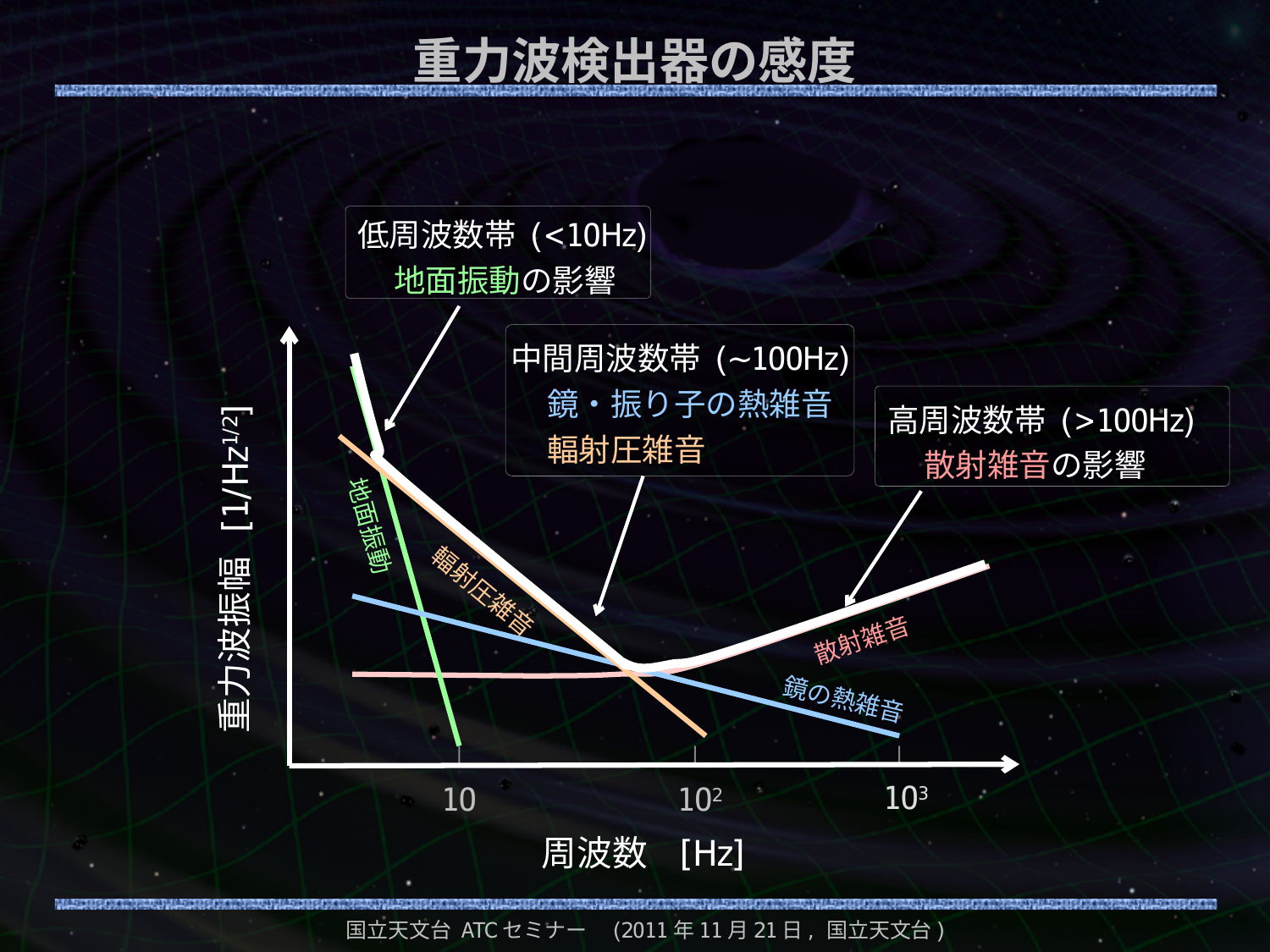

# 重力波検出器の感度
低周波数帯 (<10Hz)
    地面振動の影響

中間周波数帯 (~100Hz)
    鏡・振り子の熱雑音
    輻射圧雑音

高周波数帯 (>100Hz)
    散射雑音の影響
重力波振幅  [1/Hz1/2]
地面振動

輻射圧雑音
散射雑音
鏡の熱雑音
103
10
102
周波数   [Hz]
国立天文台 ATCセミナー　(2011年11月21日, 国立天文台)